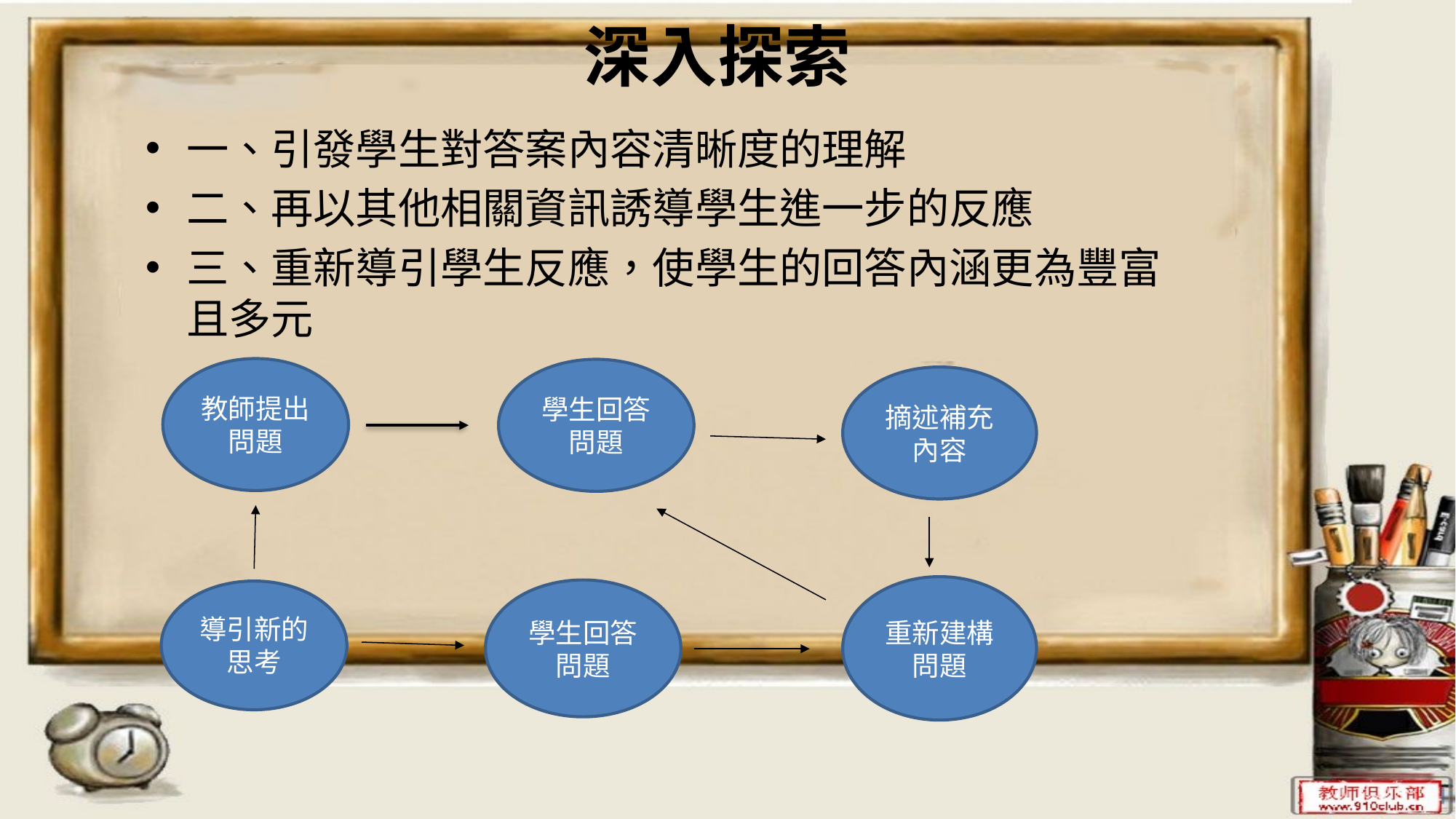

# 深入探索
一、引發學生對答案內容清晰度的理解
二、再以其他相關資訊誘導學生進一步的反應
三、重新導引學生反應，使學生的回答內涵更為豐富且多元

教師提出問題
學生回答問題
摘述補充內容
重新建構問題
學生回答問題
導引新的思考